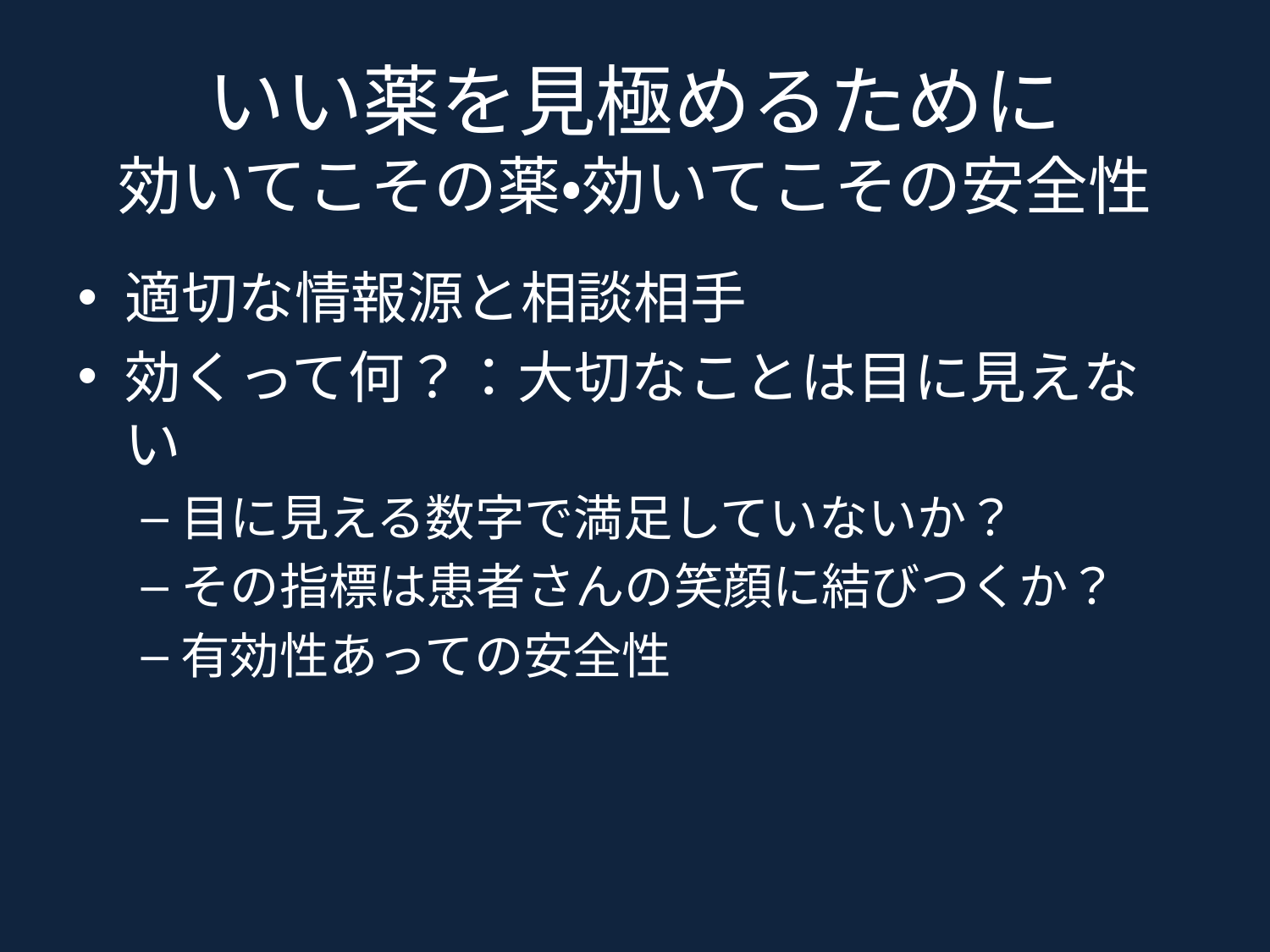

# いい薬を見極めるために 効いてこその薬・効いてこその安全性
適切な情報源と相談相手
効くって何？：大切なことは目に見えない
目に見える数字で満足していないか？
その指標は患者さんの笑顔に結びつくか？
有効性あっての安全性